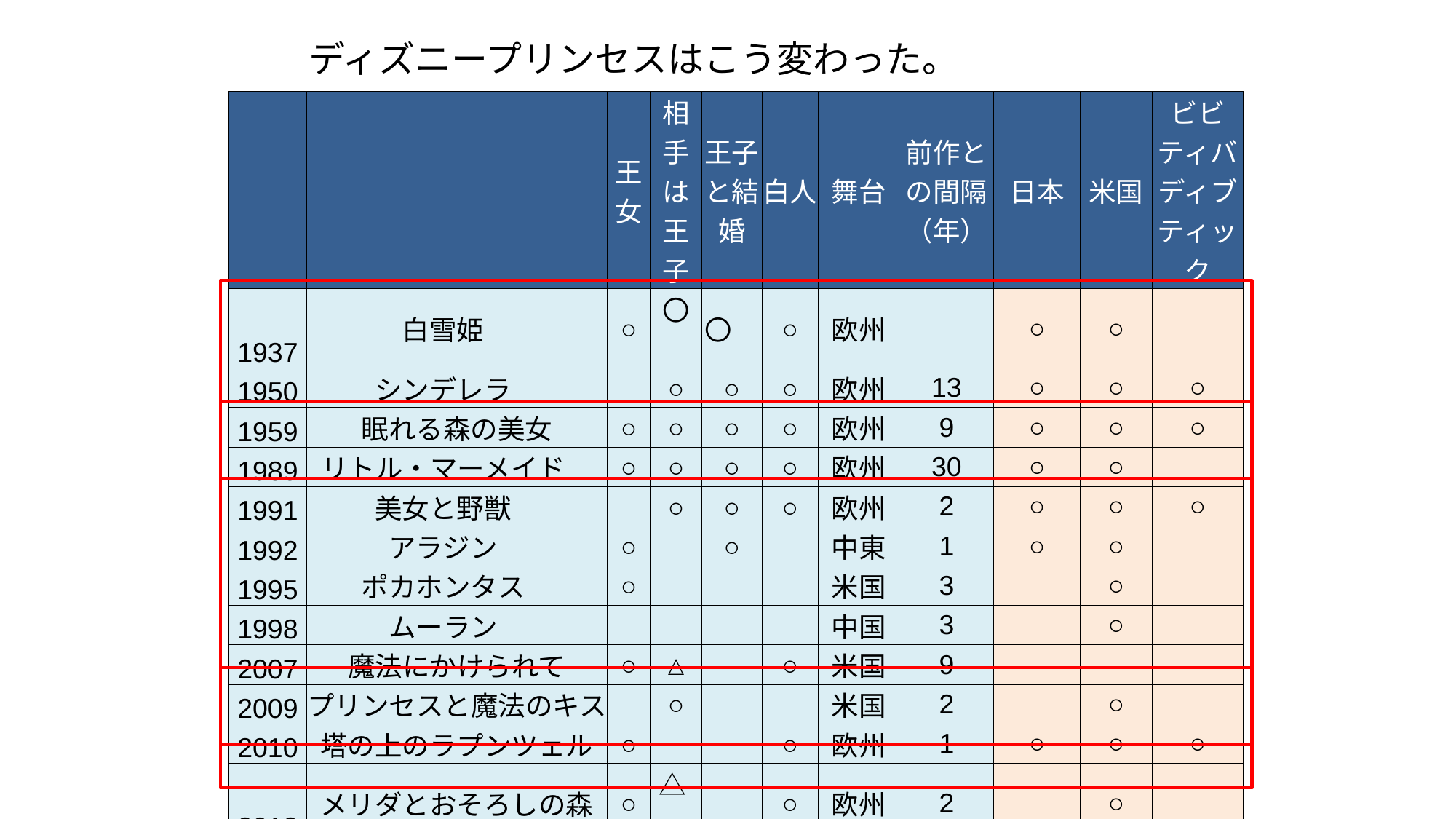

ディズニープリンセスはこう変わった。
|  |  | 王女 | 相手は王子 | 王子と結婚 | 白人 | 舞台 | 前作との間隔（年） | 日本 | 米国 | ビビティバディブティック |
| --- | --- | --- | --- | --- | --- | --- | --- | --- | --- | --- |
| 1937 | 白雪姫 | ○ | 〇 | 〇 | ○ | 欧州 |  | ○ | ○ |  |
| 1950 | シンデレラ |  | ○ | ○ | ○ | 欧州 | 13 | ○ | ○ | ○ |
| 1959 | 眠れる森の美女 | ○ | ○ | ○ | ○ | 欧州 | 9 | ○ | ○ | ○ |
| 1989 | リトル・マーメイド | ○ | ○ | ○ | ○ | 欧州 | 30 | ○ | ○ |  |
| 1991 | 美女と野獣 |  | ○ | ○ | ○ | 欧州 | 2 | ○ | ○ | ○ |
| 1992 | アラジン | ○ |  | ○ |  | 中東 | 1 | ○ | ○ |  |
| 1995 | ポカホンタス | ○ |  |  |  | 米国 | 3 |  | ○ |  |
| 1998 | ムーラン |  |  |  |  | 中国 | 3 |  | ○ |  |
| 2007 | 魔法にかけられて | ○ | △ |  | ○ | 米国 | 9 |  |  |  |
| 2009 | プリンセスと魔法のキス |  | ○ |  |  | 米国 | 2 |  | ○ |  |
| 2010 | 塔の上のラプンツェル | ○ |  |  | ○ | 欧州 | 1 | ○ | ○ | ○ |
| 2012 | メリダとおそろしの森 | ○ | △ |  | ○ | 欧州 | 2 |  | ○ |  |
| 2014 | アナと雪の女王 | ○ | △ |  | ○ | 欧州 | 2 |  |  | ○ |